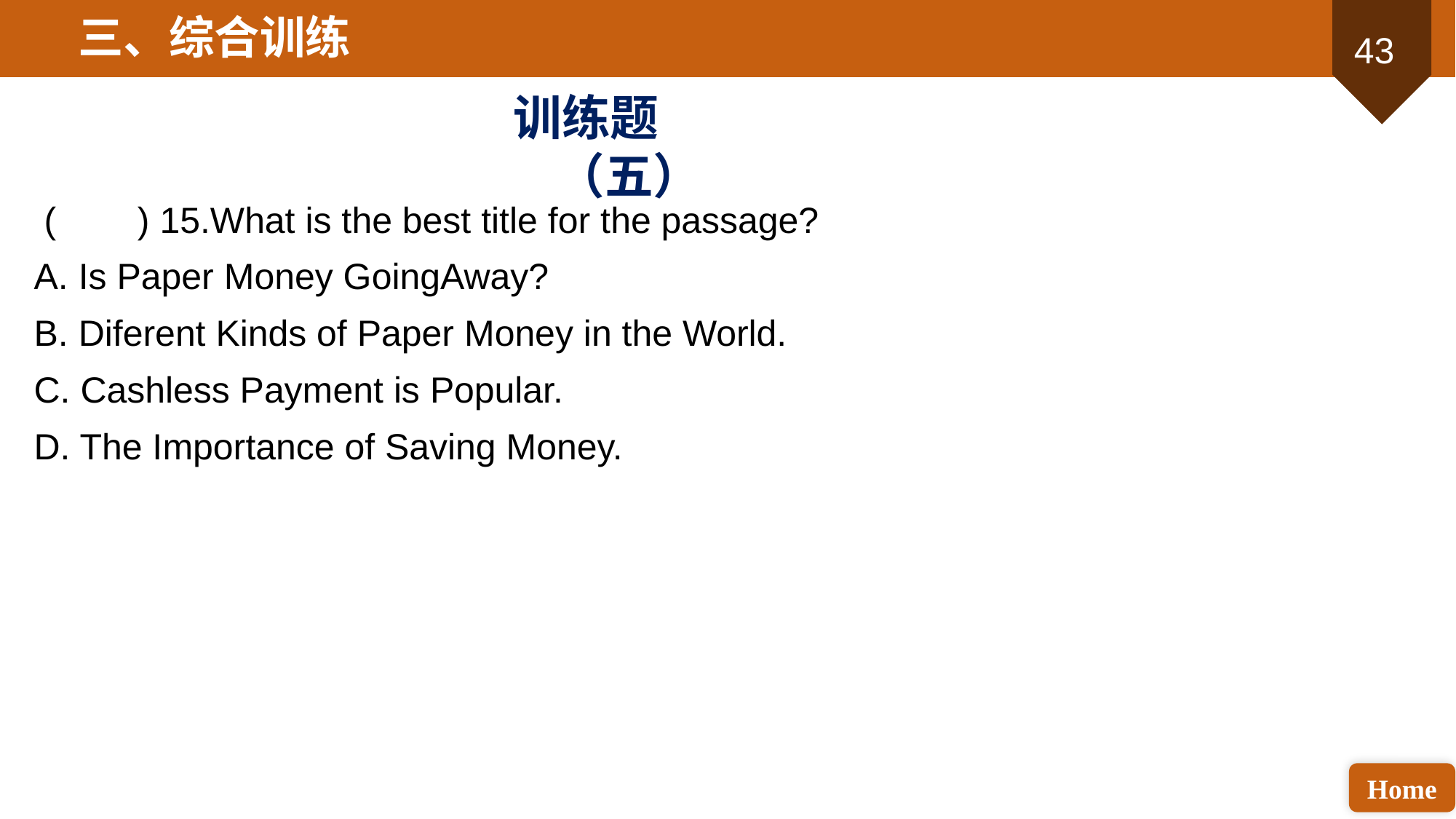

三、综合训练
训练题（五）
 (        ) 15.What is the best title for the passage?
A. Is Paper Money GoingAway?
B. Diferent Kinds of Paper Money in the World.
C. Cashless Payment is Popular.
D. The Importance of Saving Money.